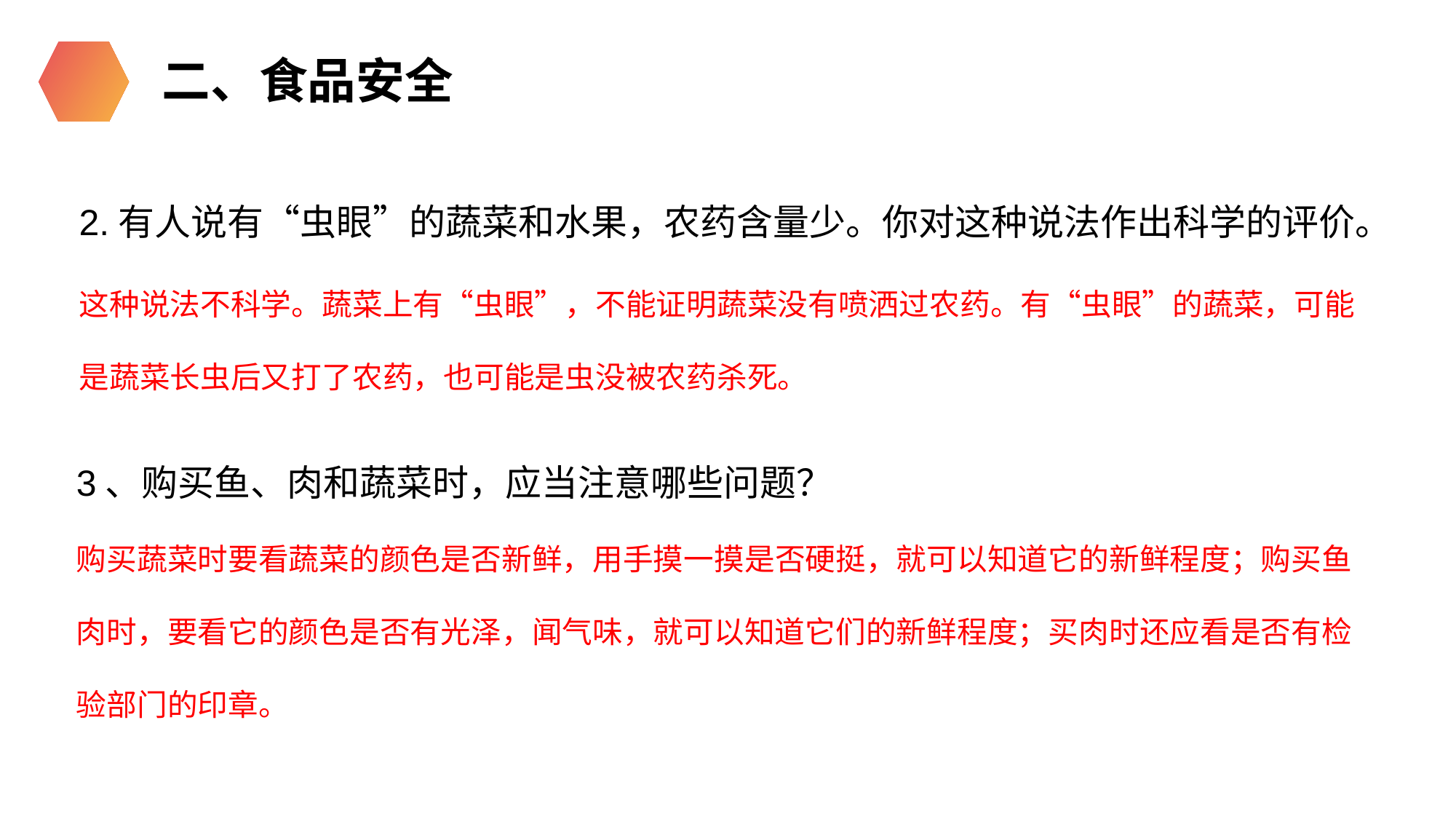

二、食品安全
2.有人说有“虫眼”的蔬菜和水果，农药含量少。你对这种说法作出科学的评价。
这种说法不科学。蔬菜上有“虫眼”，不能证明蔬菜没有喷洒过农药。有“虫眼”的蔬菜，可能是蔬菜长虫后又打了农药，也可能是虫没被农药杀死。
3、购买鱼、肉和蔬菜时，应当注意哪些问题？
购买蔬菜时要看蔬菜的颜色是否新鲜，用手摸一摸是否硬挺，就可以知道它的新鲜程度；购买鱼肉时，要看它的颜色是否有光泽，闻气味，就可以知道它们的新鲜程度；买肉时还应看是否有检验部门的印章。